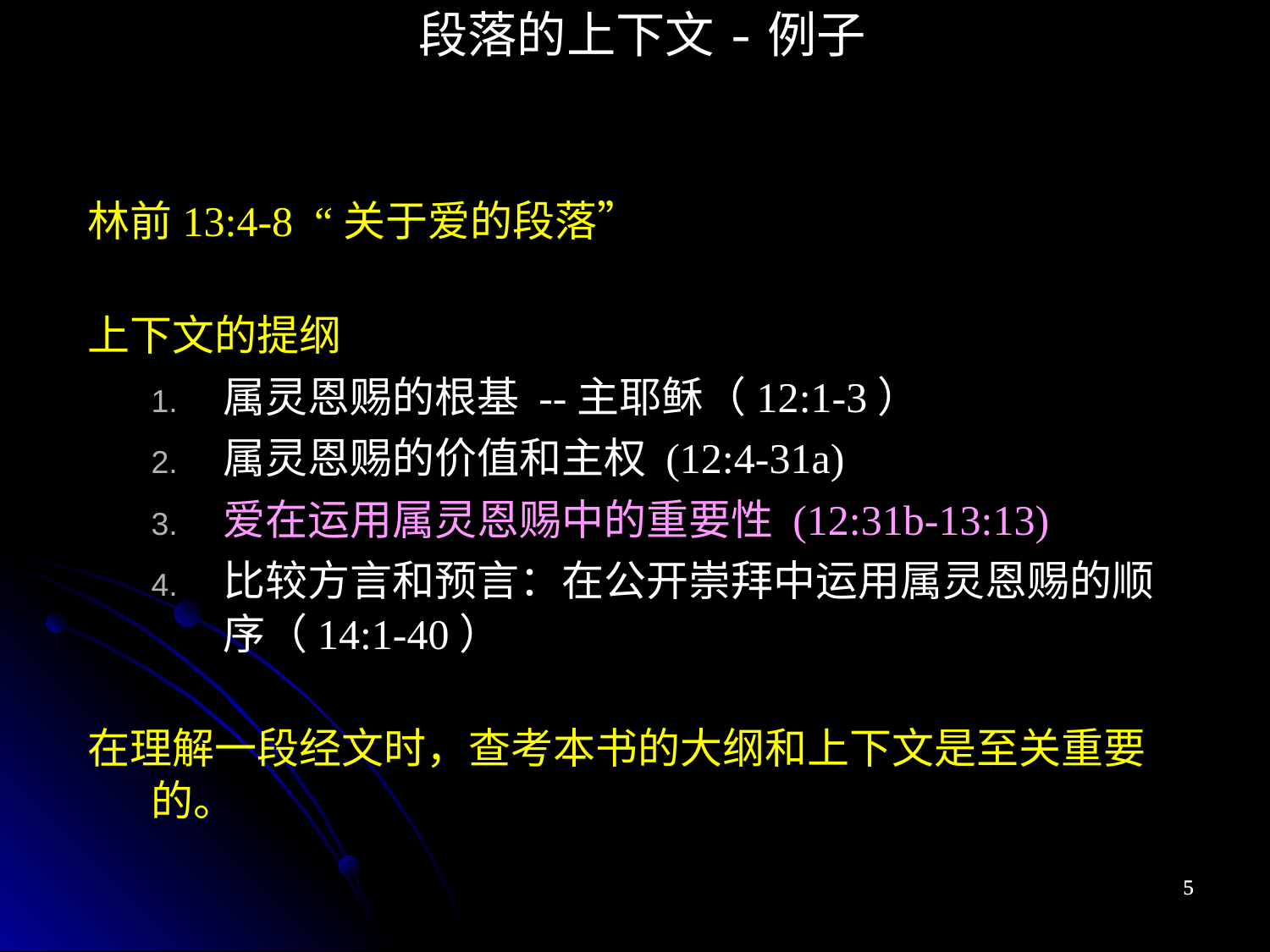

段落的上下文-例子

林前13:4-8  “关于爱的段落”

上下文的提纲
属灵恩赐的根基 --主耶稣（12:1-3）
属灵恩赐的价值和主权 (12:4-31a)
爱在运用属灵恩赐中的重要性 (12:31b-13:13)
比较方言和预言：在公开崇拜中运用属灵恩赐的顺序（14:1-40）

在理解一段经文时，查考本书的大纲和上下文是至关重要的。
5
5